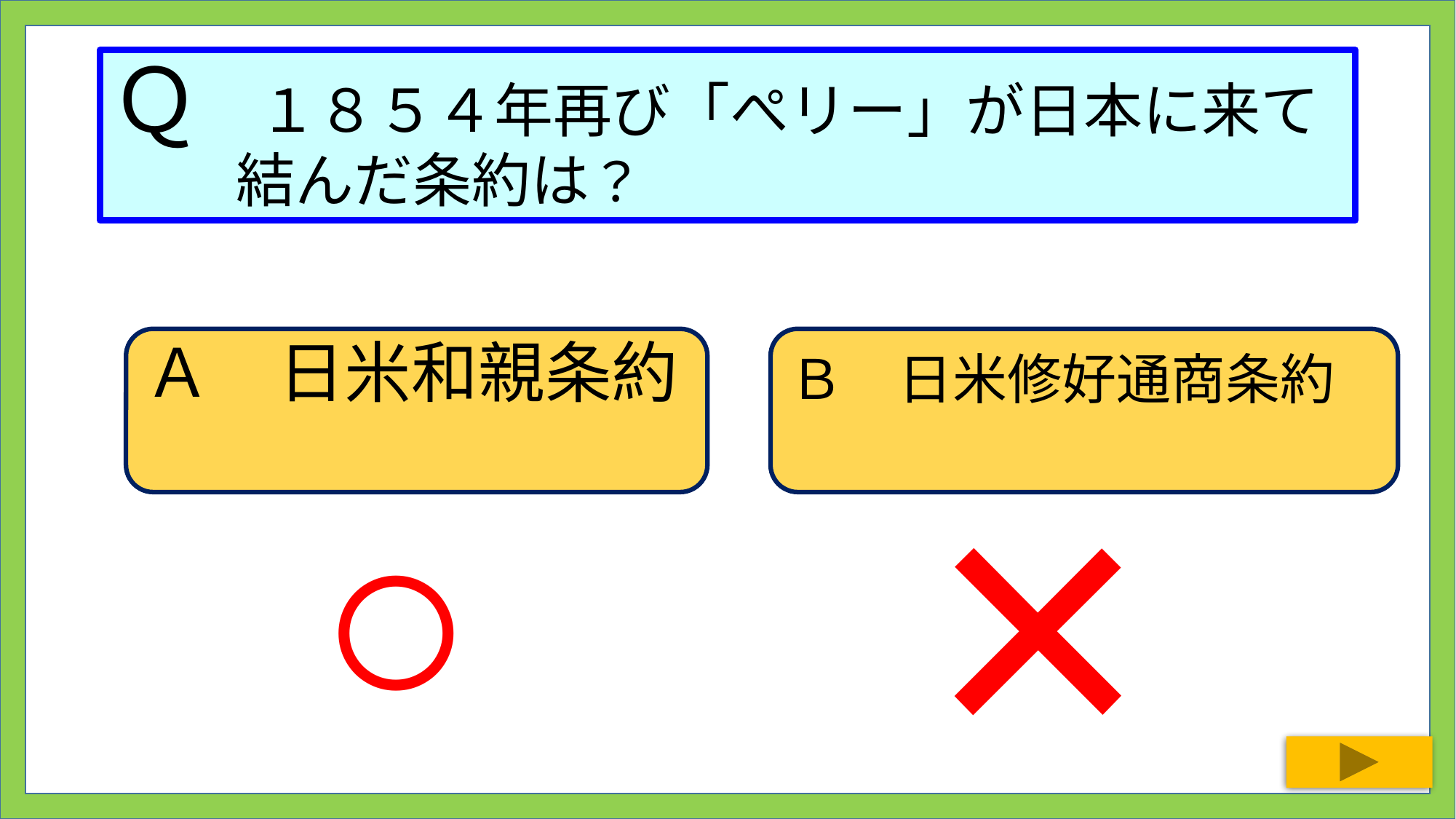

# Ｑ　１８５４年再び「ぺリー」が日本に来て結んだ条約は？
Ｂ　日米修好通商条約
Ａ　日米和親条約
×
○